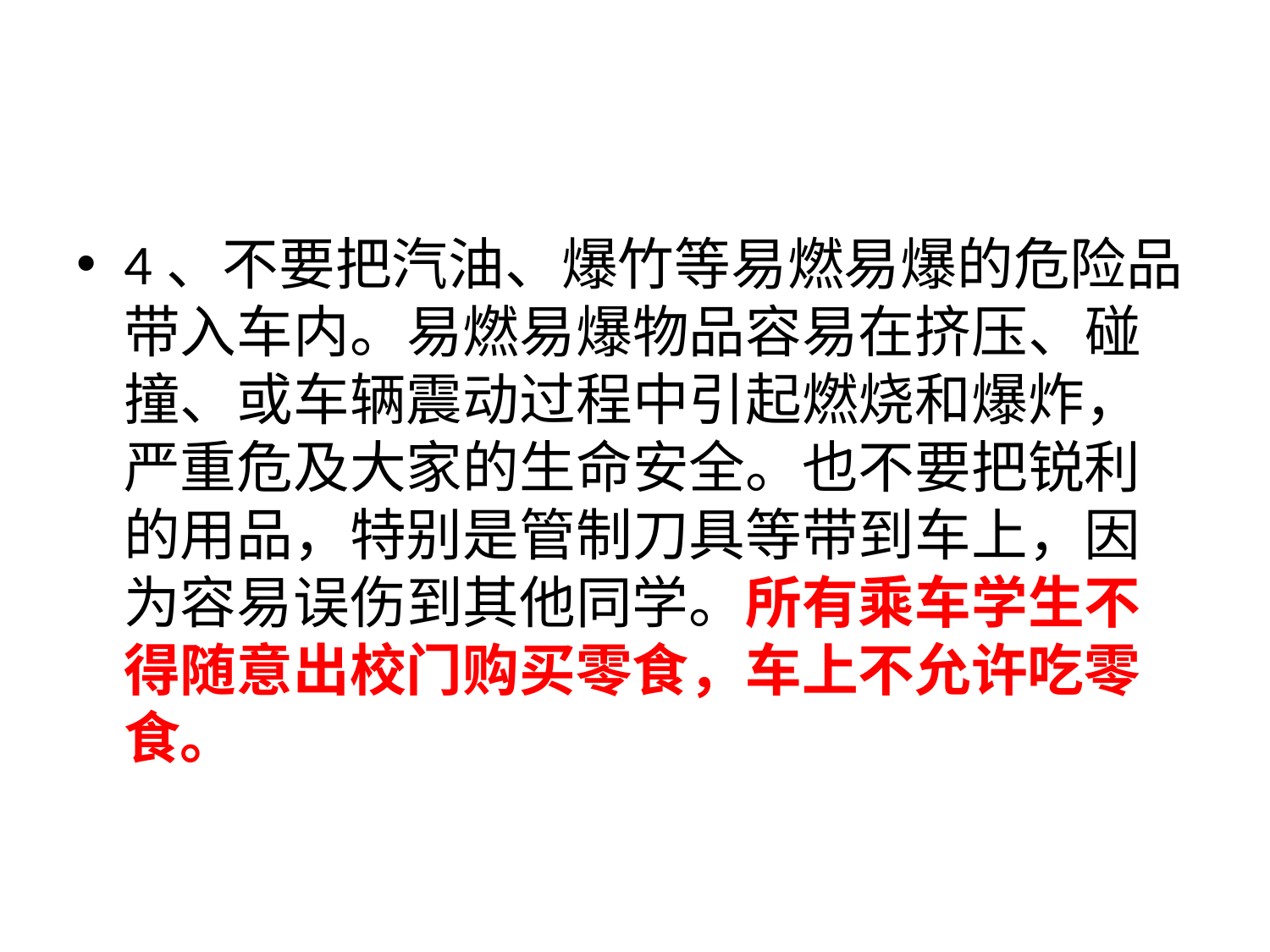

4、不要把汽油、爆竹等易燃易爆的危险品带入车内。易燃易爆物品容易在挤压、碰撞、或车辆震动过程中引起燃烧和爆炸，严重危及大家的生命安全。也不要把锐利的用品，特别是管制刀具等带到车上，因为容易误伤到其他同学。所有乘车学生不得随意出校门购买零食，车上不允许吃零食。